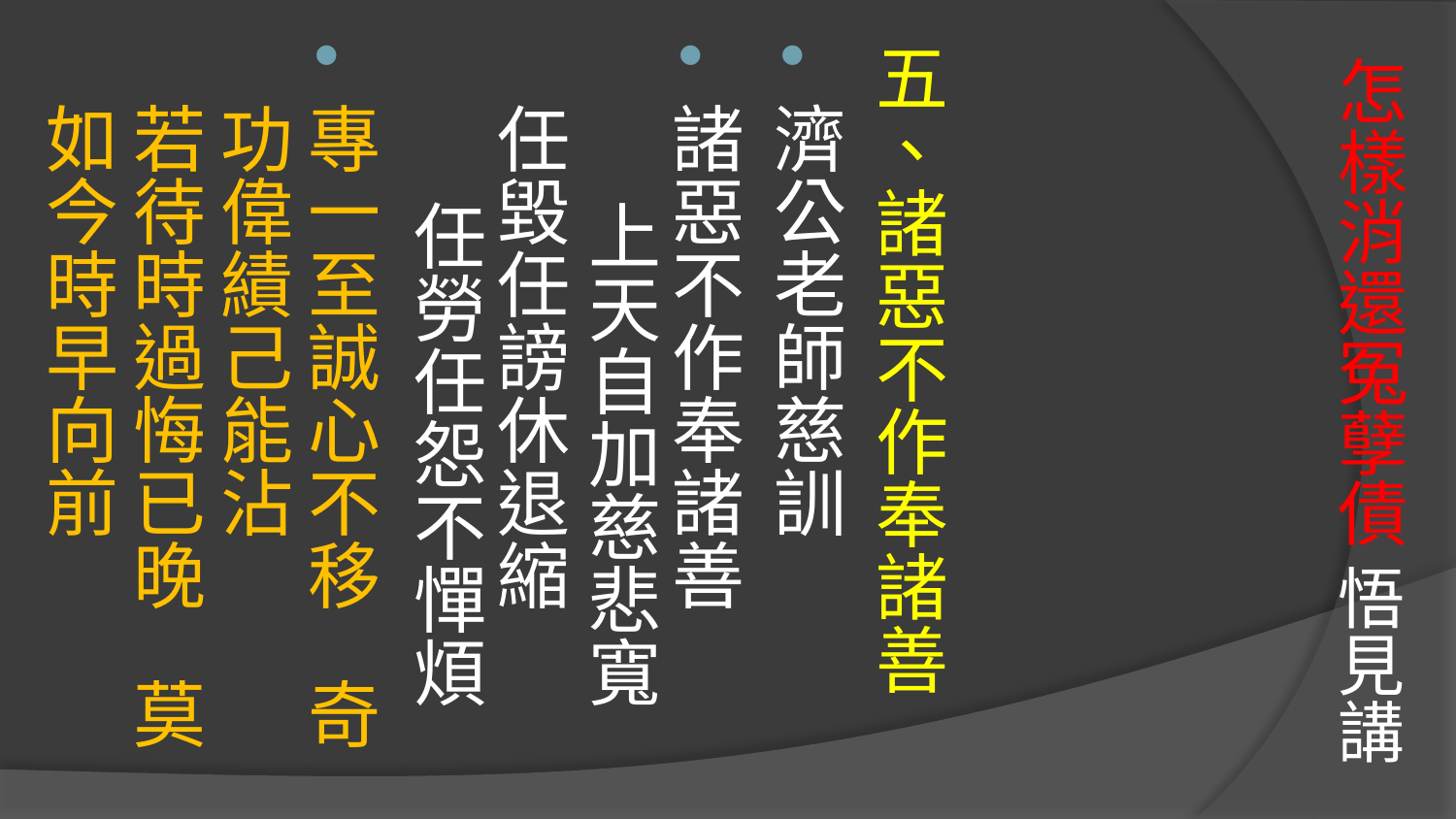

五、諸惡不作奉諸善
濟公老師慈訓
諸惡不作奉諸善                 上天自加慈悲寬 
任毀任謗休退縮                 任勞任怨不憚煩
專一至誠心不移    奇功偉績己能沾 
若待時過悔已晚    莫如今時早向前
# 怎樣消還冤孽債 悟見講